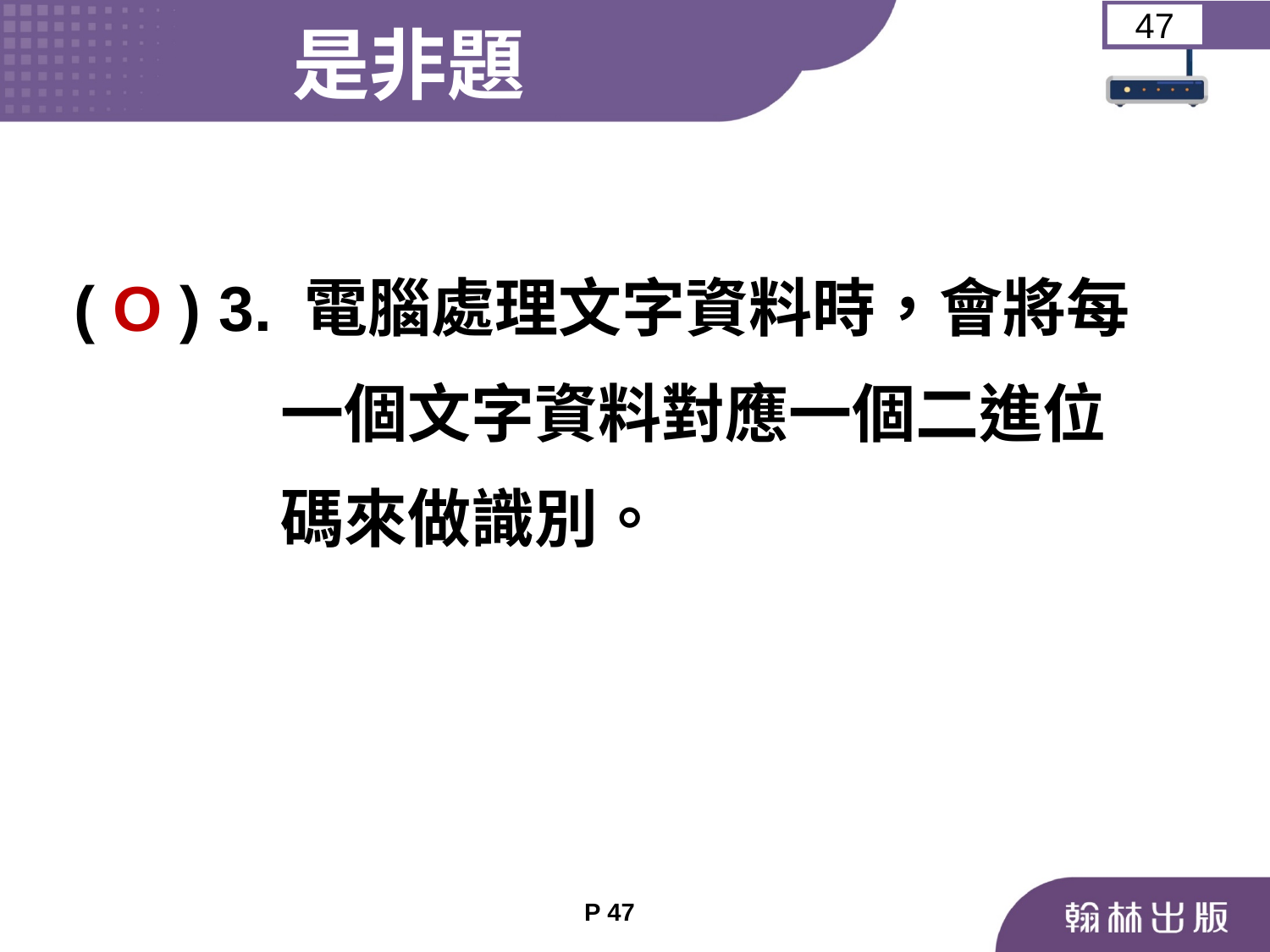

是非題

47
	( O ) 3. 電腦處理文字資料時，會將每
               一個文字資料對應一個二進位
               碼來做識別。
P 47